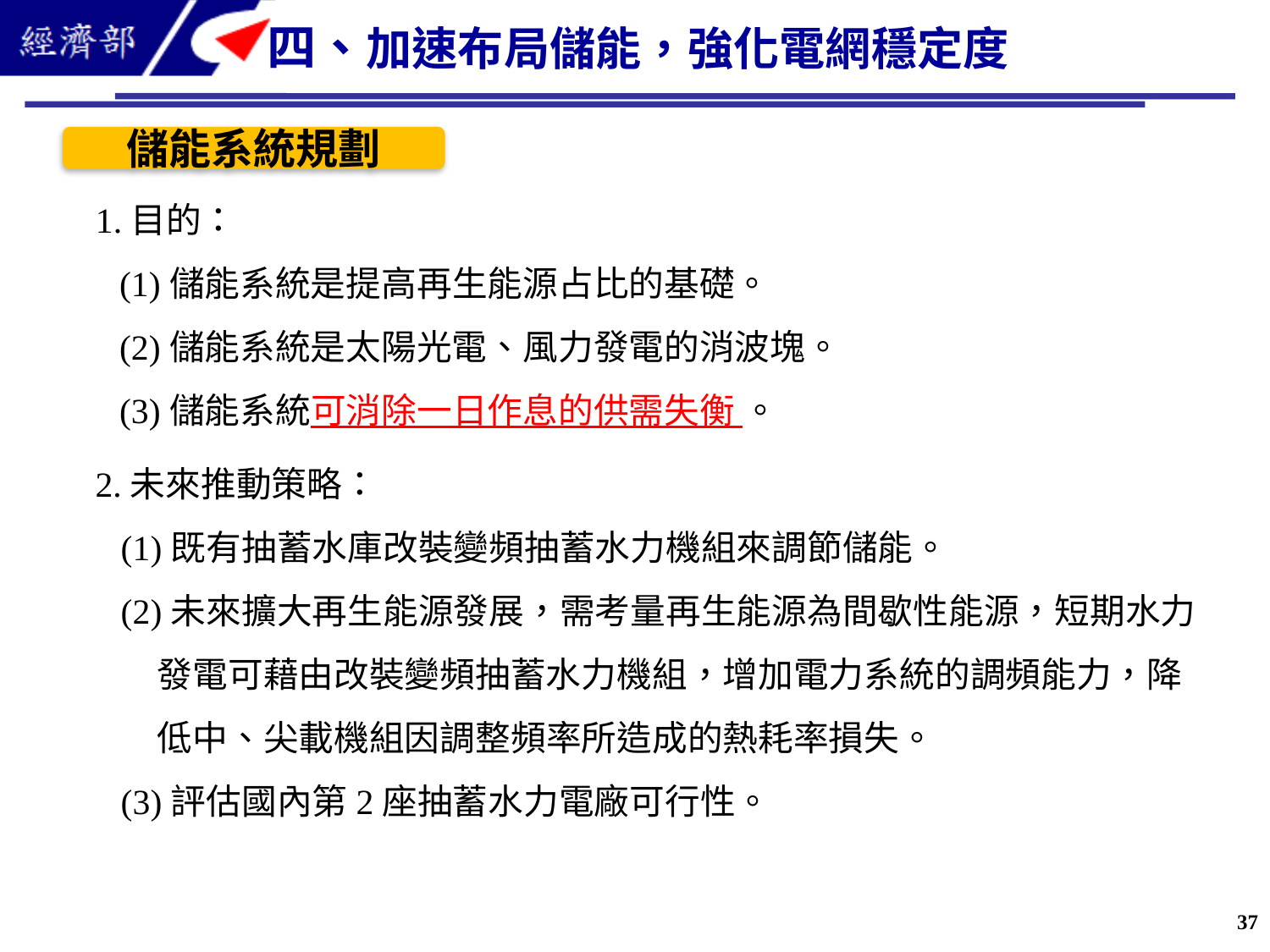

四、加速布局儲能，強化電網穩定度

1.目的：
(1)儲能系統是提高再生能源占比的基礎。
(2)儲能系統是太陽光電、風力發電的消波塊。
(3)儲能系統可消除一日作息的供需失衡 。
2.未來推動策略：
(1)既有抽蓄水庫改裝變頻抽蓄水力機組來調節儲能。
(2)未來擴大再生能源發展，需考量再生能源為間歇性能源，短期水力發電可藉由改裝變頻抽蓄水力機組，增加電力系統的調頻能力，降低中、尖載機組因調整頻率所造成的熱耗率損失。
(3)評估國內第2座抽蓄水力電廠可行性。
儲能系統規劃
37